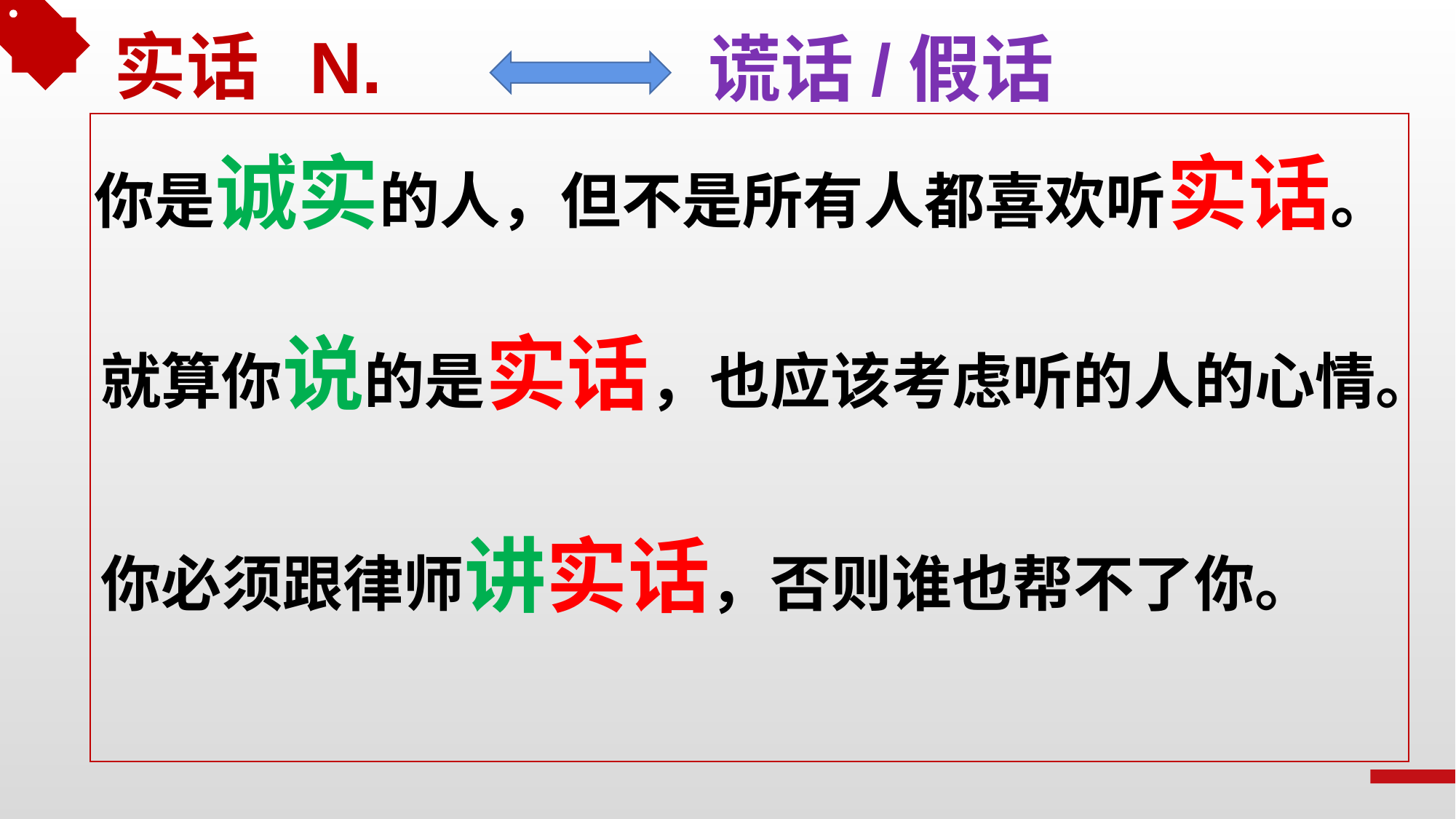

实话  N.
谎话/假话

你是诚实的人，但不是所有人都喜欢听实话。
就算你说的是实话，也应该考虑听的人的心情。
你必须跟律师讲实话，否则谁也帮不了你。